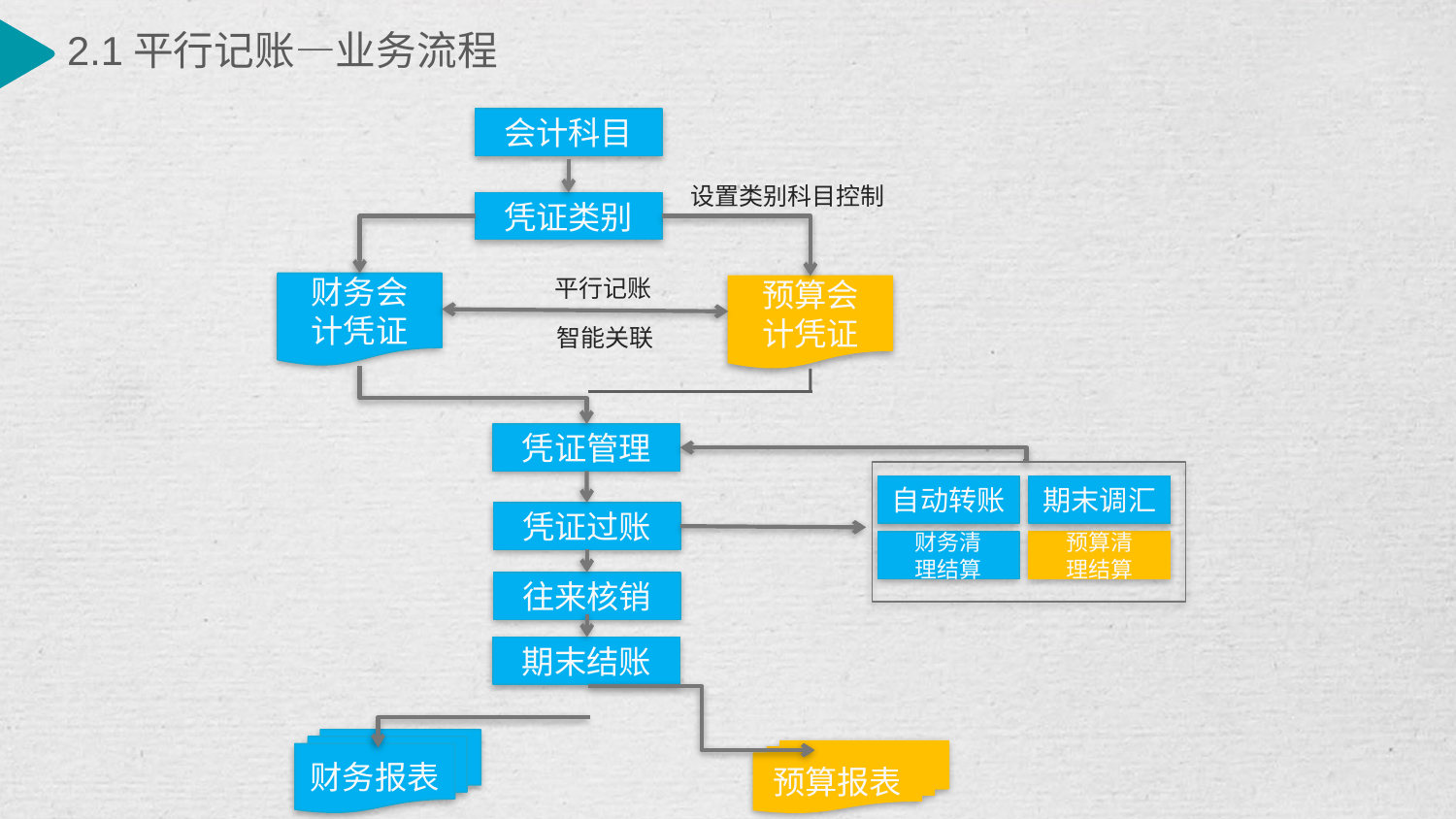

2.1平行记账—业务流程
会计科目
设置类别科目控制
凭证类别
平行记账
财务会
计凭证
预算会
计凭证
智能关联
凭证管理

自动转账
期末调汇
凭证过账
财务清
理结算
预算清
理结算
往来核销
期末结账
财务报表
预算报表